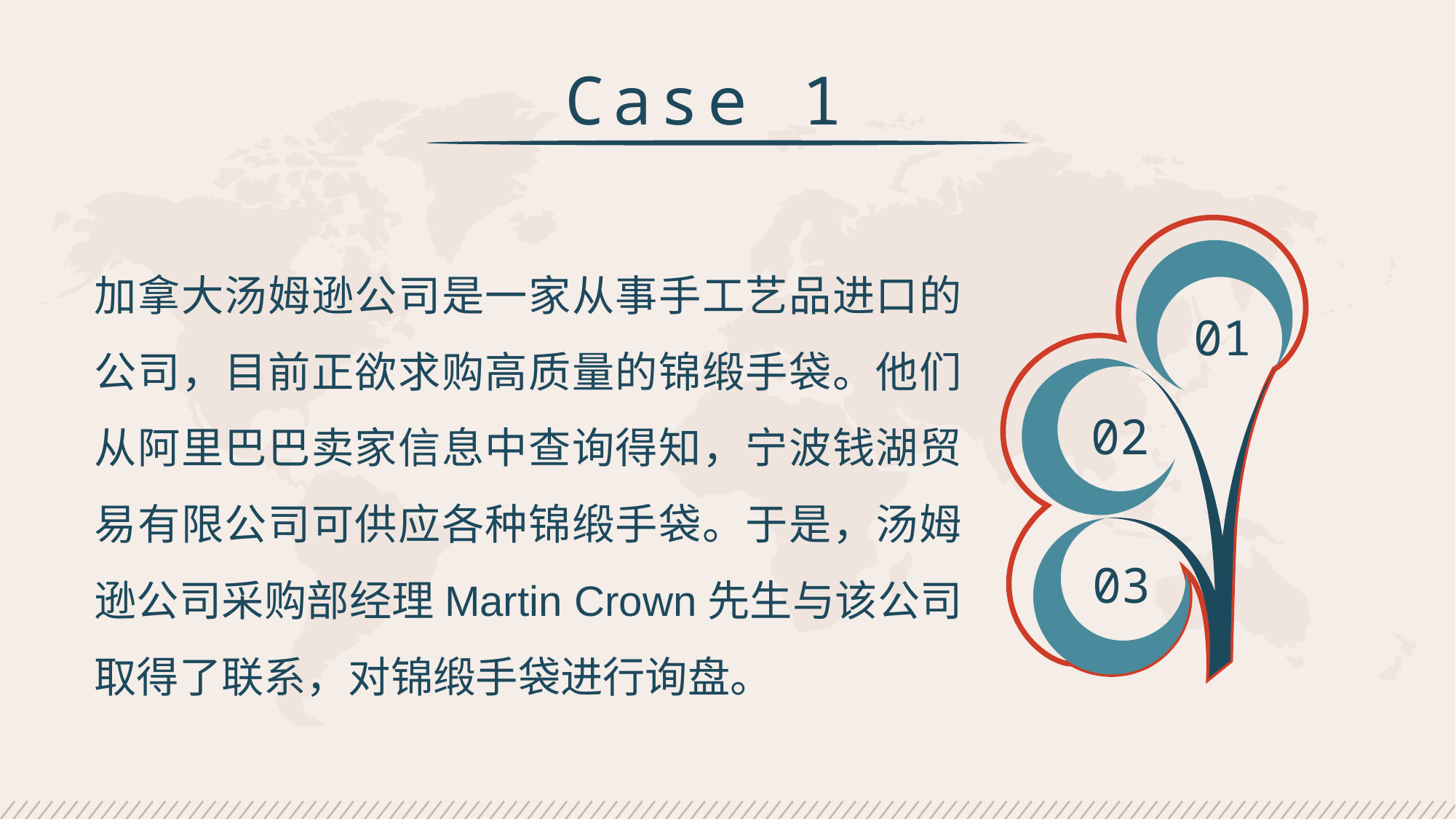

Case 1

加拿大汤姆逊公司是一家从事手工艺品进口的公司，目前正欲求购高质量的锦缎手袋。他们从阿里巴巴卖家信息中查询得知，宁波钱湖贸易有限公司可供应各种锦缎手袋。于是，汤姆逊公司采购部经理Martin Crown先生与该公司取得了联系，对锦缎手袋进行询盘。
01
02
03